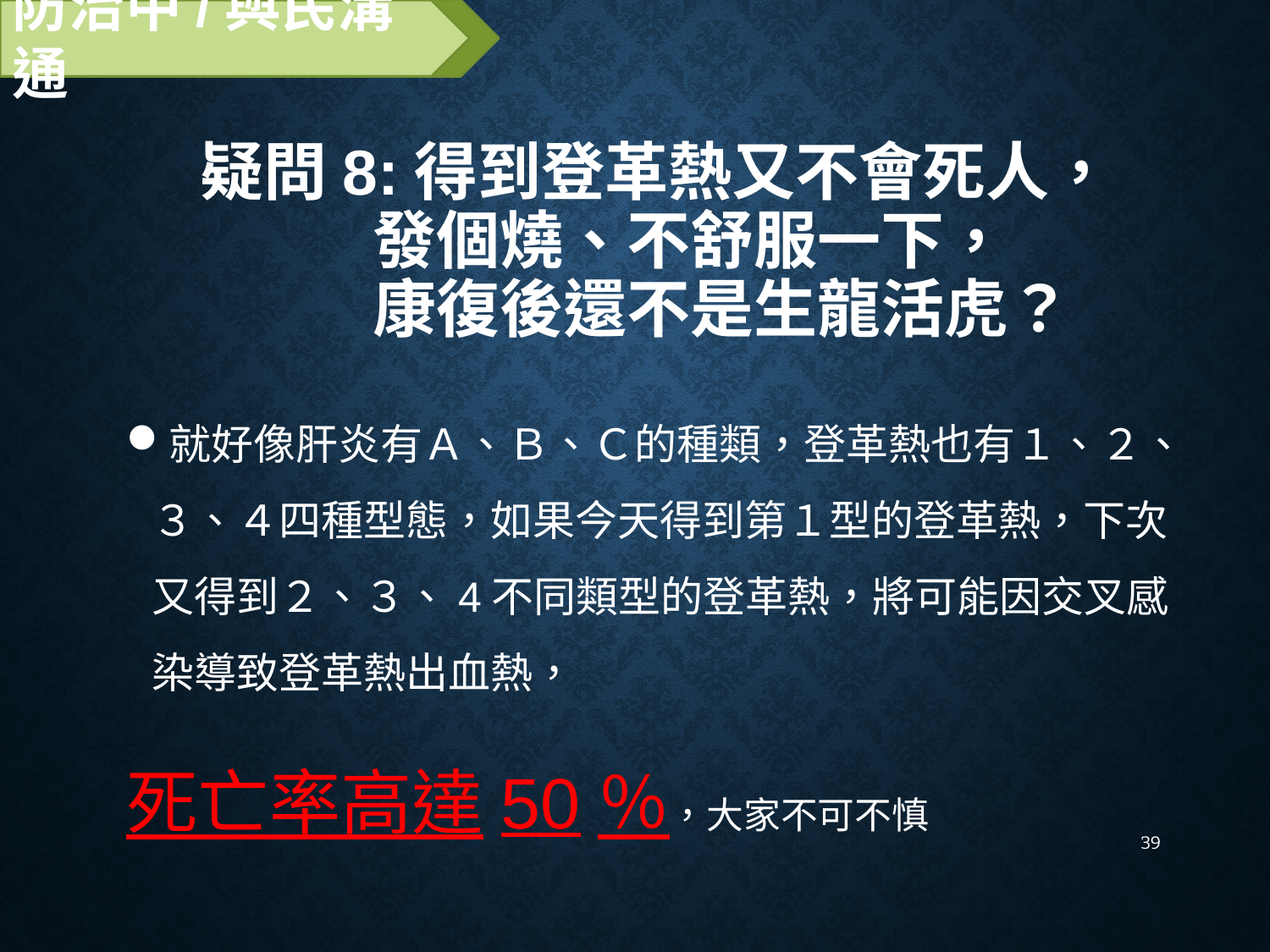

防治中/與民溝通
# 疑問8:得到登革熱又不會死人， 發個燒、不舒服一下， 康復後還不是生龍活虎？
就好像肝炎有Ａ、Ｂ、Ｃ的種類，登革熱也有１、２、３、４四種型態，如果今天得到第１型的登革熱，下次又得到２、３、4不同類型的登革熱，將可能因交叉感染導致登革熱出血熱，
死亡率高達50％，大家不可不慎

39